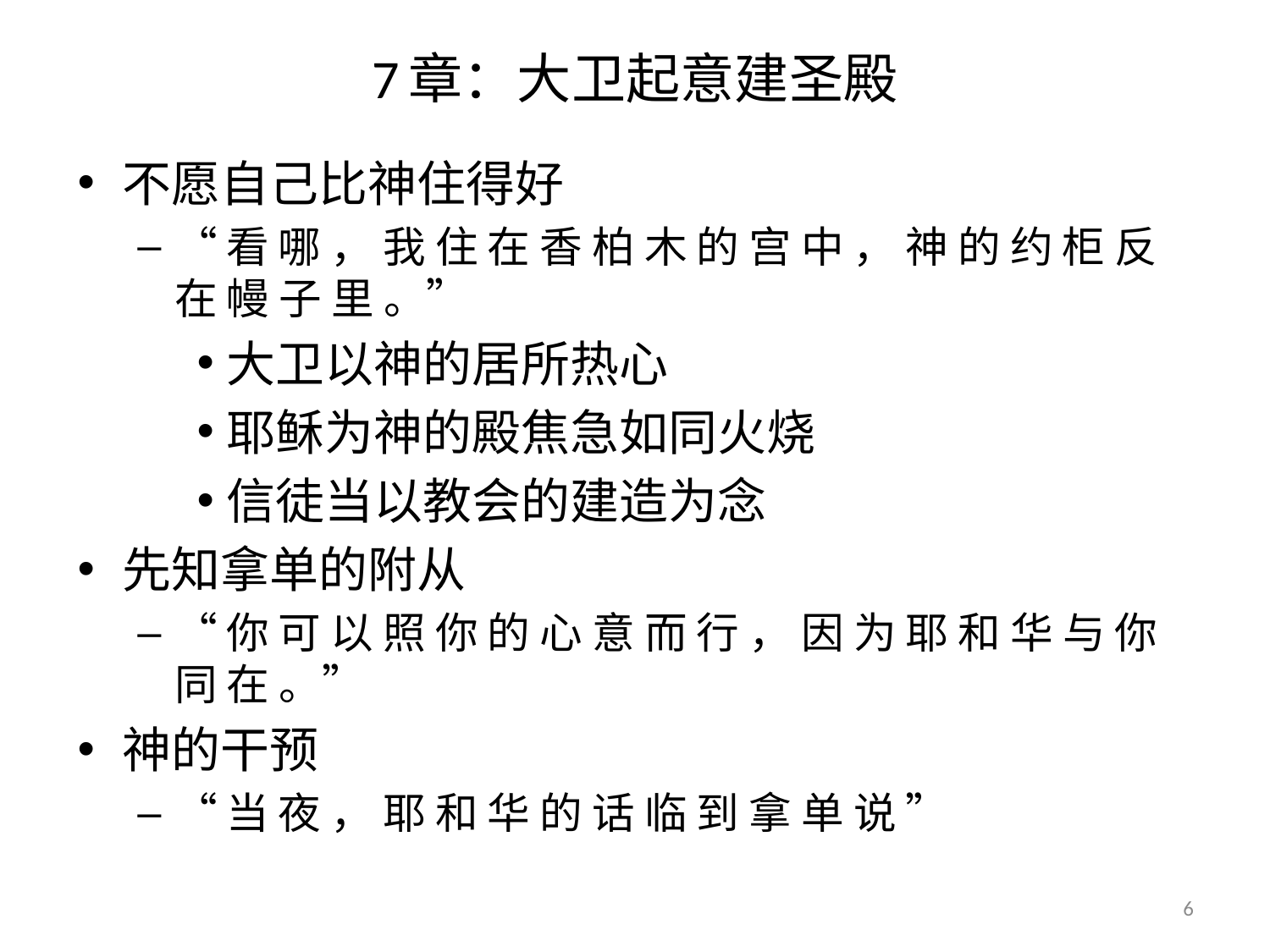

# 7章：大卫起意建圣殿
不愿自己比神住得好
“看 哪 ， 我 住 在 香 柏 木 的 宫 中 ， 神 的 约 柜 反 在 幔 子 里 。”
大卫以神的居所热心
耶稣为神的殿焦急如同火烧
信徒当以教会的建造为念
先知拿单的附从
“你 可 以 照 你 的 心 意 而 行 ， 因 为 耶 和 华 与 你 同 在 。”
神的干预
“当 夜 ， 耶 和 华 的 话 临 到 拿 单 说 ”

6